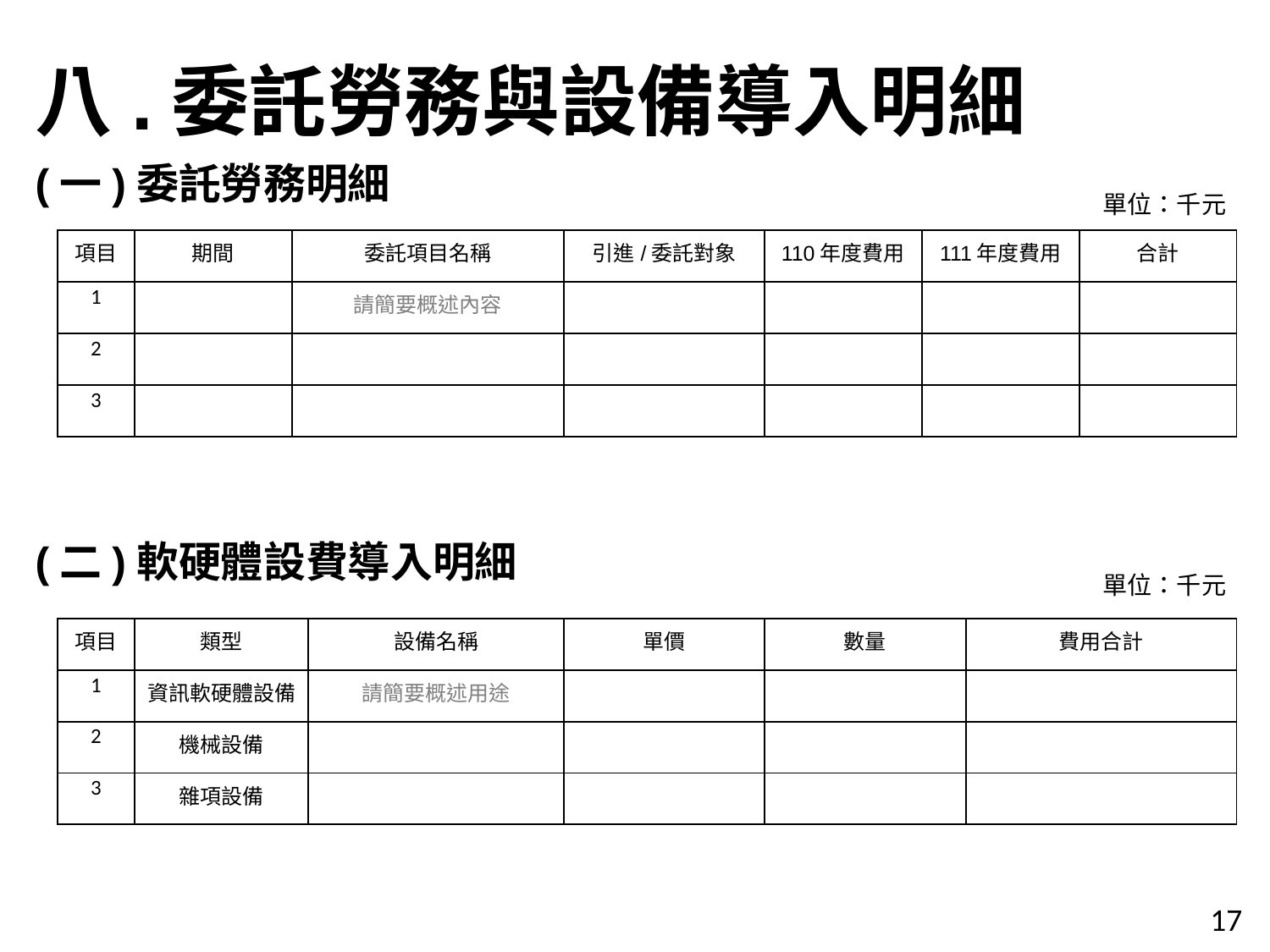

八.委託勞務與設備導入明細
(一)委託勞務明細
單位：千元
| 項目 | 期間 | 委託項目名稱 | 引進/委託對象 | 110年度費用 | 111年度費用 | 合計 |
| --- | --- | --- | --- | --- | --- | --- |
| 1 |  | 請簡要概述內容 |  |  |  |  |
| 2 |  |  |  |  |  |  |
| 3 |  |  |  |  |  |  |
(二)軟硬體設費導入明細
單位：千元
| 項目 | 類型 | 設備名稱 | 單價 | 數量 | 費用合計 |
| --- | --- | --- | --- | --- | --- |
| 1 | 資訊軟硬體設備 | 請簡要概述用途 |  |  |  |
| 2 | 機械設備 |  |  |  |  |
| 3 | 雜項設備 |  |  |  |  |
17